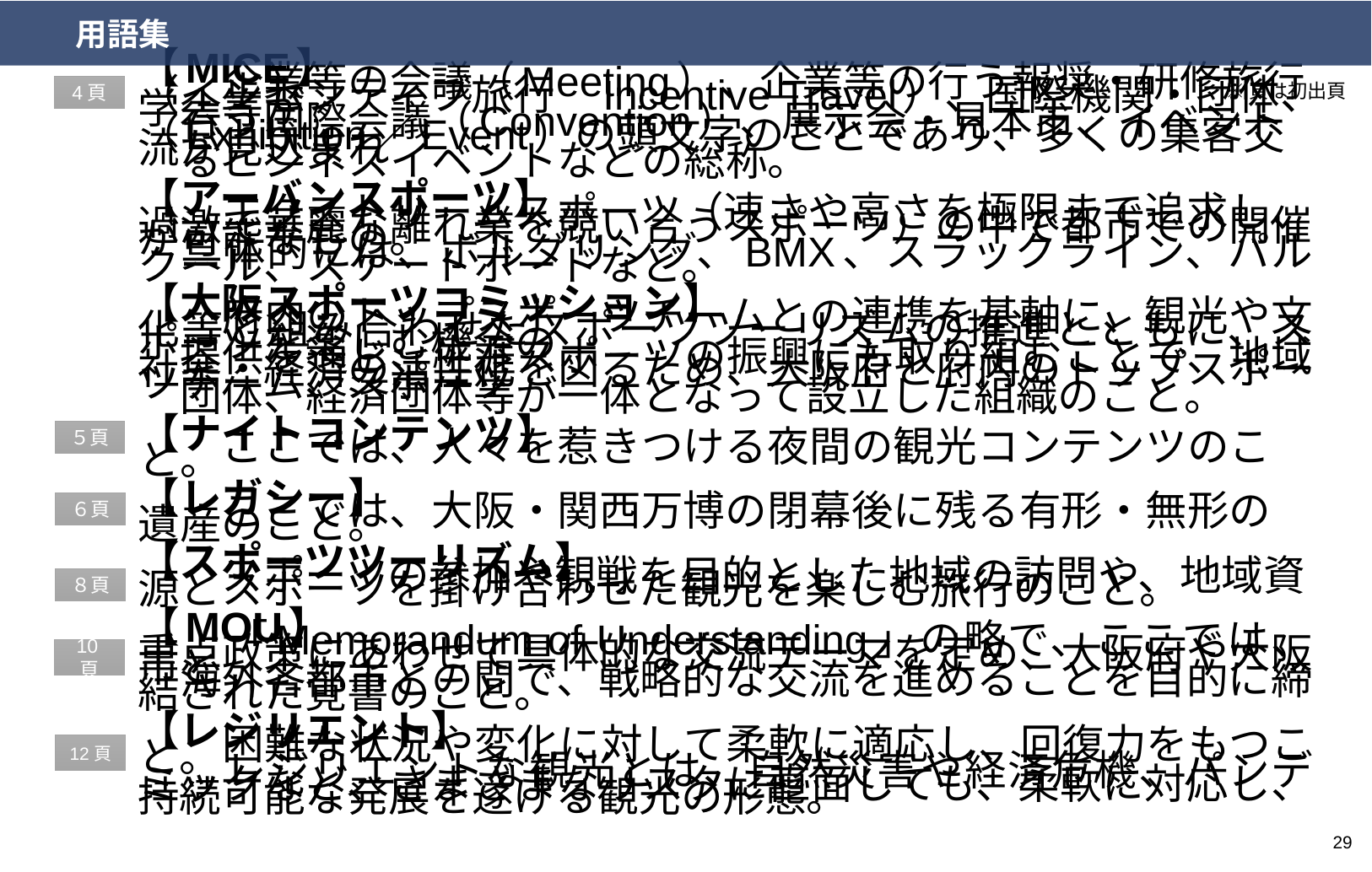

用語集
【MICE】
　　企業等の会議（Meeting）、企業等の行う報奨・研修旅行（インセンティブ旅行　Incentive Travel）、国際機関・団体、学会等が
　行う国際会議（Convention）、展示会・見本市、イベント（Exhibition／Event）の頭文字のことであり、多くの集客交流が見込まれ
　るビジネスイベントなどの総称。

【アーバンスポーツ】
　　エクストリームスポーツ（速さや高さを極限まで追求し、過激で華麗な離れ業を競い合うスポーツ）の中で都市での開催が可能なもの。
　具体的には、ボルダリング、BMX、スラックライン、パルクール、スケートボードなど。

【大阪スポーツコミッション】
　　府内のトップスポーツチームとの連携を基軸に、観光や文化等と組み合わせたスポーツツーリズムの推進とともに、スポーツを楽しむ機会の
　提供を通じ、生涯スポーツの振興にも取り組むことで、地域社会・経済の活性化を図るため、大阪府と府内のトップスポーツチーム、スポーツ
　団体、経済団体等が一体となって設立した組織のこと。

【ナイトコンテンツ】
　　ここでは、人々を惹きつける夜間の観光コンテンツのこと。

【レガシー】
　　ここでは、大阪・関西万博の閉幕後に残る有形・無形の遺産のこと。

【スポーツツーリズム】
　　スポーツの参加や観戦を目的とした地域の訪問や、地域資源とスポーツを掛け合わせた観光を楽しむ旅行のこと。

【MOU】
　　「Memorandum of Understanding」の略で、ここでは、重点政策にあわせて具体的な交流テーマを定め、大阪府や大阪市と
　海外各都市との間で、戦略的な交流を進めることを目的に締結された覚書のこと。

【レジリエント】
　　困難な状況や変化に対して柔軟に適応し、回復力をもつこと。
　　レジリエントな観光とは、自然災害や経済危機、パンデミックなど、さまざまなリスクに直面しても、柔軟に対応し、持続可能な発展を遂げる観光の形態。

※頁は初出頁
4頁
５頁
６頁
８頁
10頁
12頁
29